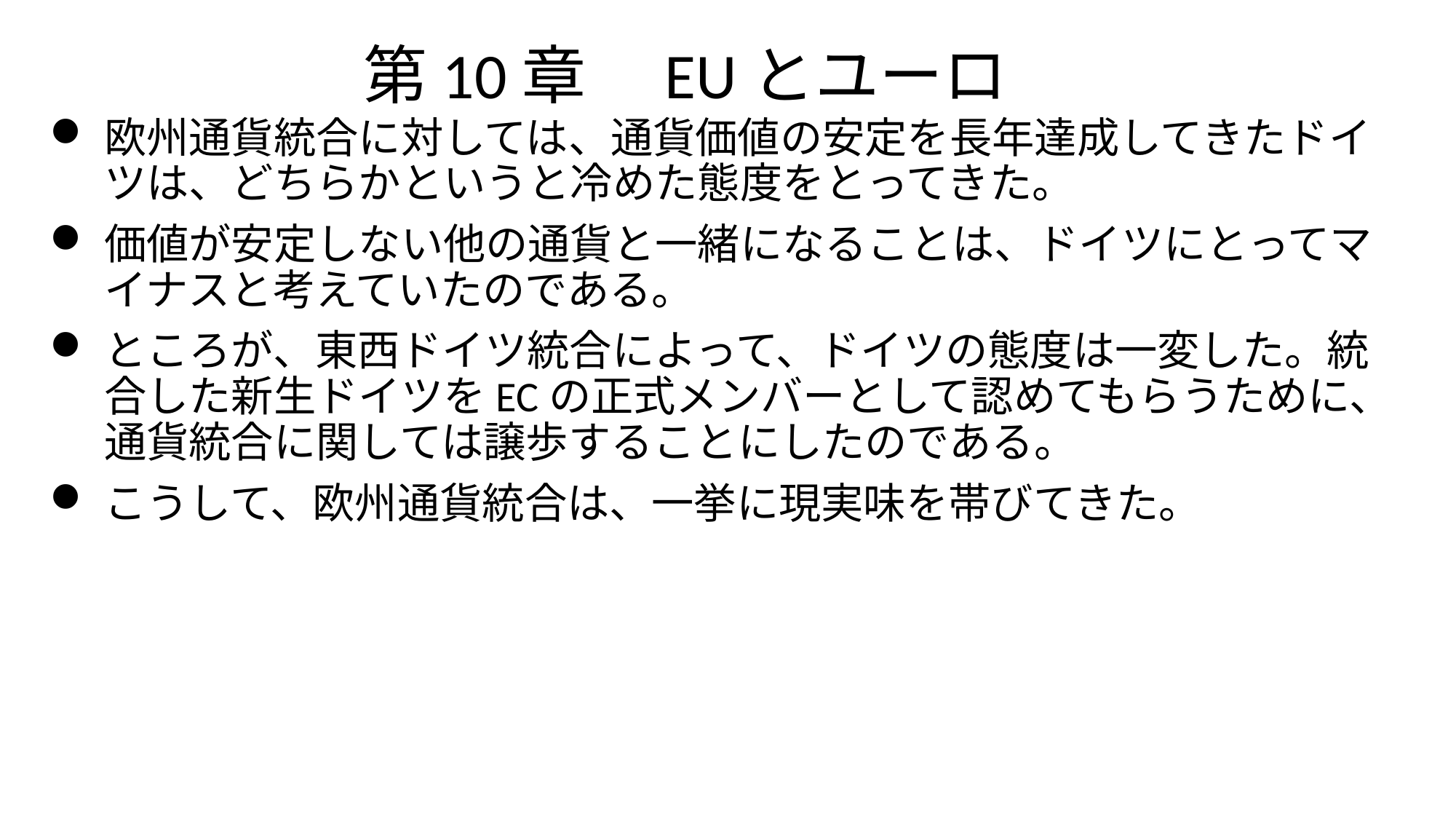

# 第10章　EUとユーロ
欧州通貨統合に対しては、通貨価値の安定を長年達成してきたドイツは、どちらかというと冷めた態度をとってきた。
価値が安定しない他の通貨と一緒になることは、ドイツにとってマイナスと考えていたのである。
ところが、東西ドイツ統合によって、ドイツの態度は一変した。統合した新生ドイツをECの正式メンバーとして認めてもらうために、通貨統合に関しては譲歩することにしたのである。
こうして、欧州通貨統合は、一挙に現実味を帯びてきた。